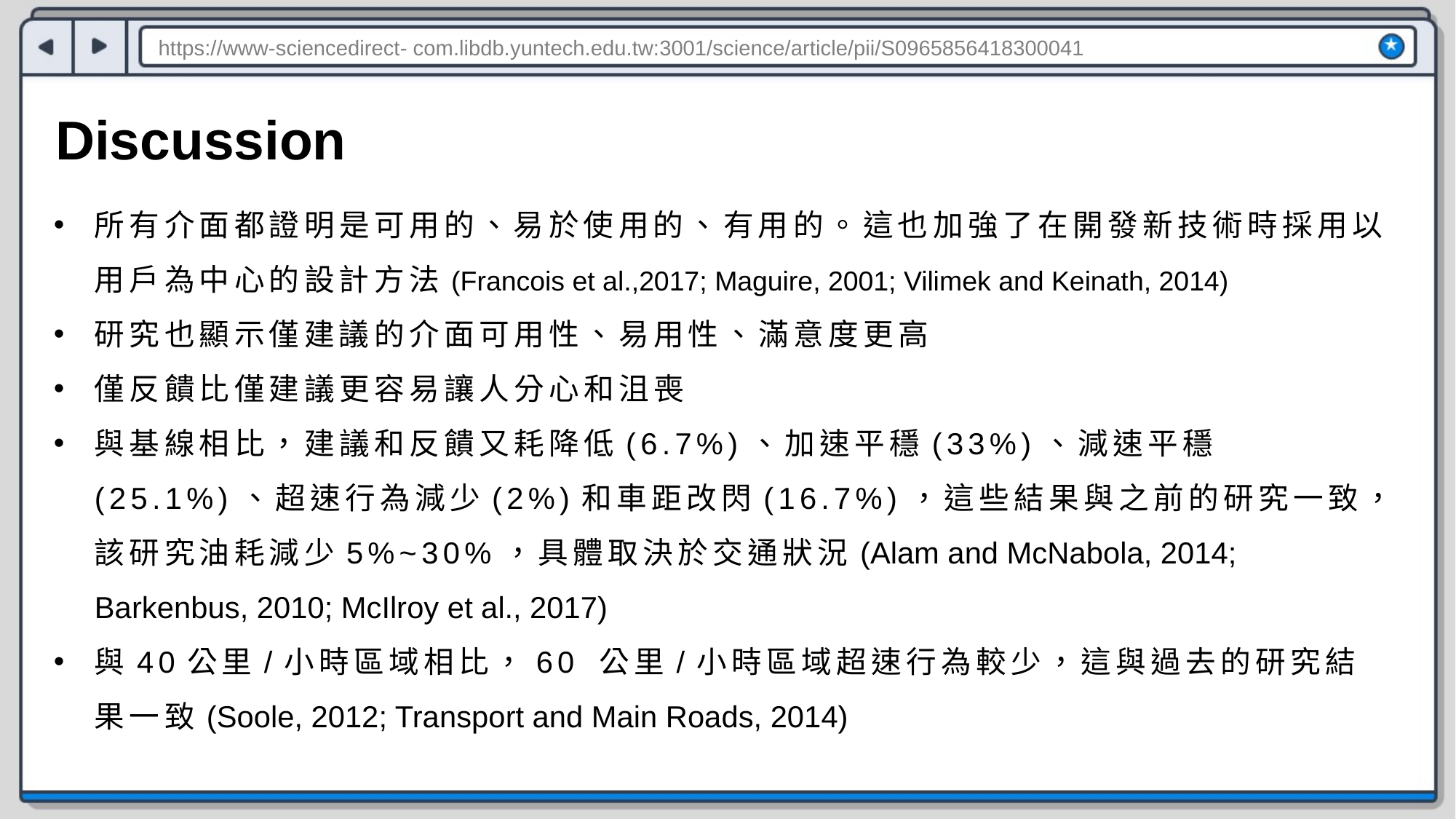

https://www-sciencedirect- com.libdb.yuntech.edu.tw:3001/science/article/pii/S0965856418300041
Discussion
所有介面都證明是可用的、易於使用的、有用的。這也加強了在開發新技術時採用以用戶為中心的設計方法(Francois et al.,2017; Maguire, 2001; Vilimek and Keinath, 2014)
研究也顯示僅建議的介面可用性、易用性、滿意度更高
僅反饋比僅建議更容易讓人分心和沮喪
與基線相比，建議和反饋又耗降低(6.7%)、加速平穩(33%)、減速平穩(25.1%)、超速行為減少(2%)和車距改閃(16.7%)，這些結果與之前的研究一致，該研究油耗減少5%~30%，具體取決於交通狀況(Alam and McNabola, 2014; Barkenbus, 2010; McIlroy et al., 2017)
與40公里/小時區域相比，60 公里/小時區域超速行為較少，這與過去的研究結果一致(Soole, 2012; Transport and Main Roads, 2014)